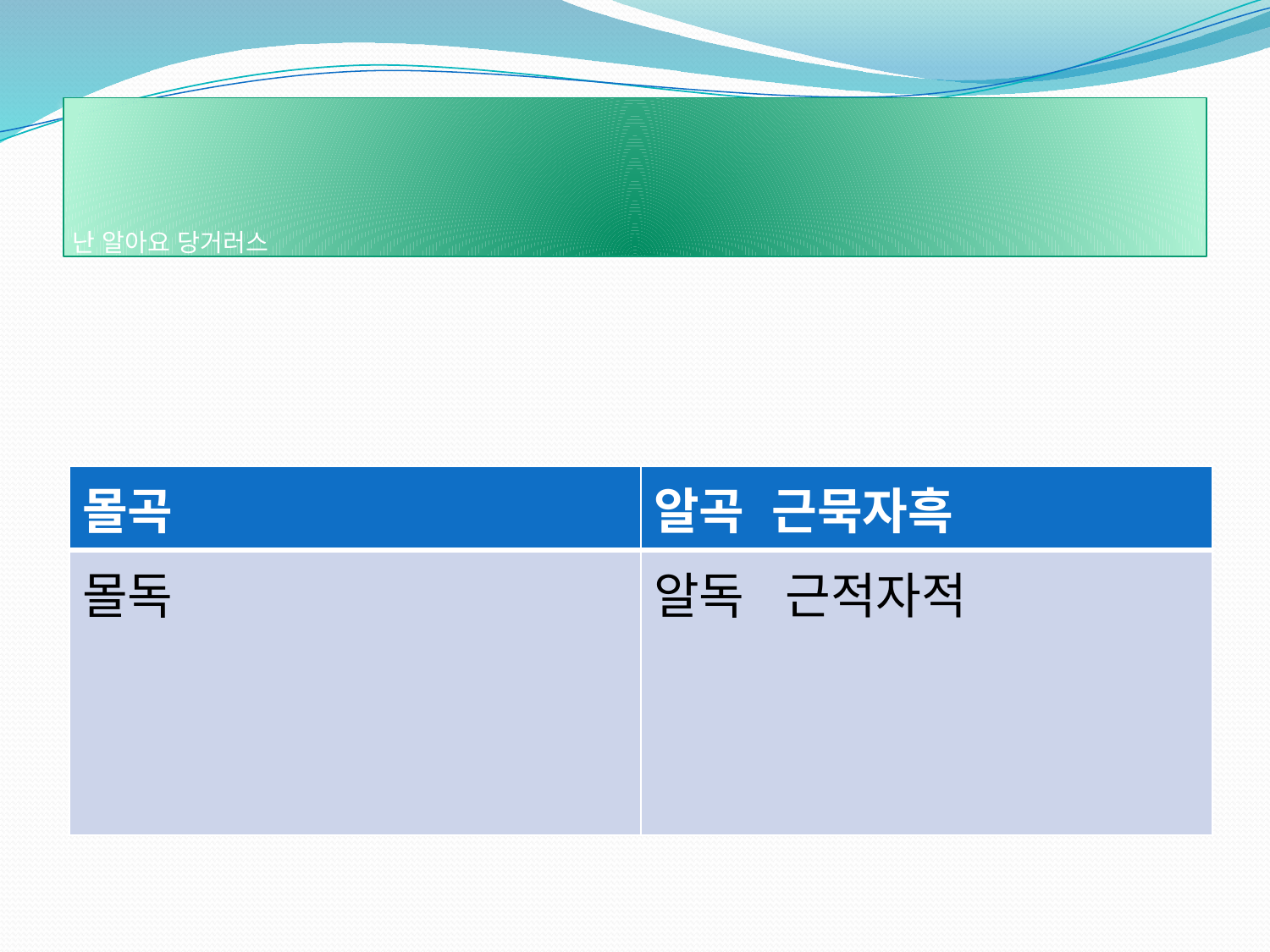

# 난 알아요 당거러스
| 몰곡 | 알곡 근묵자흑 |
| --- | --- |
| 몰독 | 알독  근적자적 |